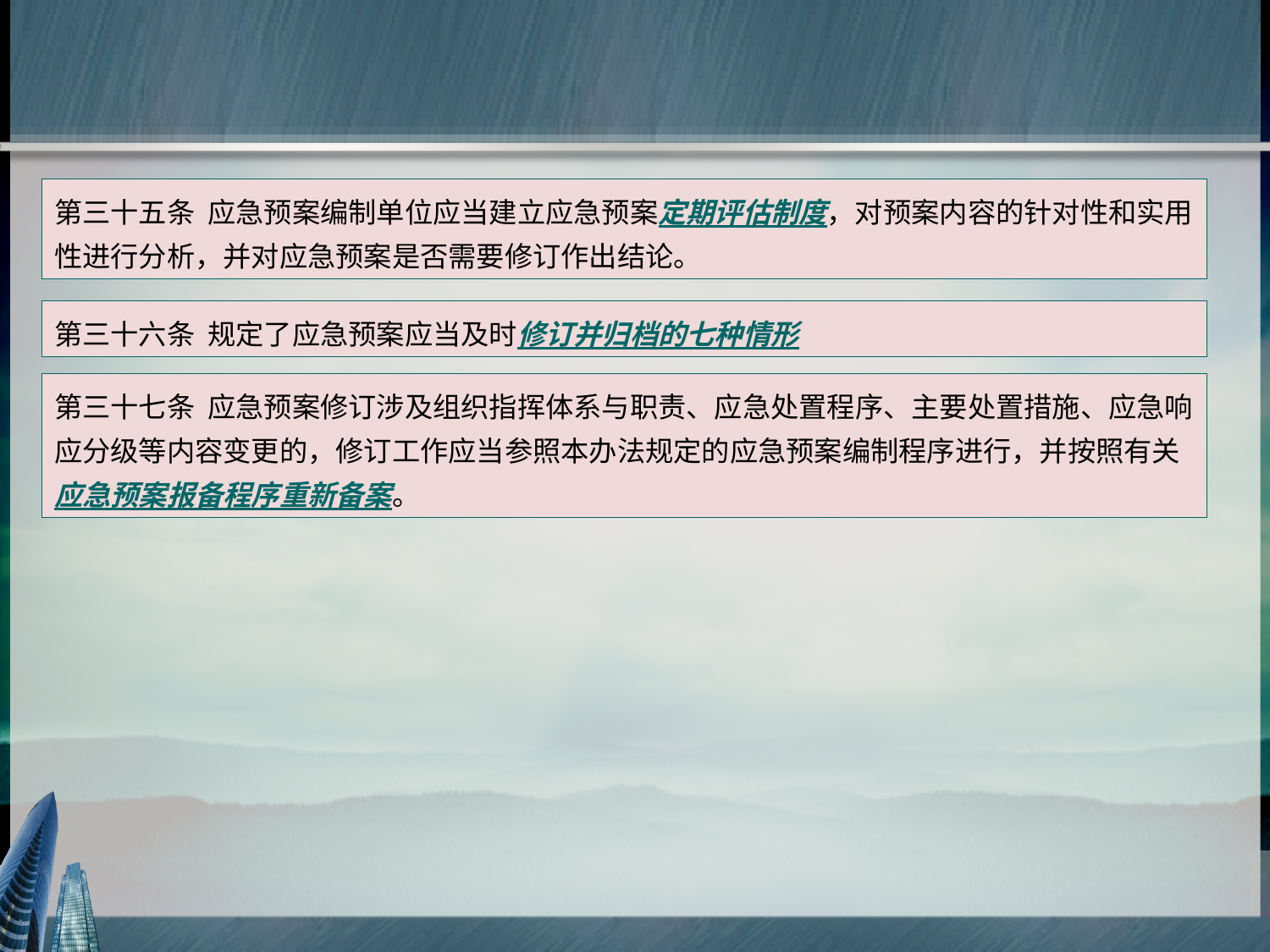

第三十五条  应急预案编制单位应当建立应急预案定期评估制度，对预案内容的针对性和实用性进行分析，并对应急预案是否需要修订作出结论。
第三十六条  规定了应急预案应当及时修订并归档的七种情形
第三十七条  应急预案修订涉及组织指挥体系与职责、应急处置程序、主要处置措施、应急响应分级等内容变更的，修订工作应当参照本办法规定的应急预案编制程序进行，并按照有关应急预案报备程序重新备案。